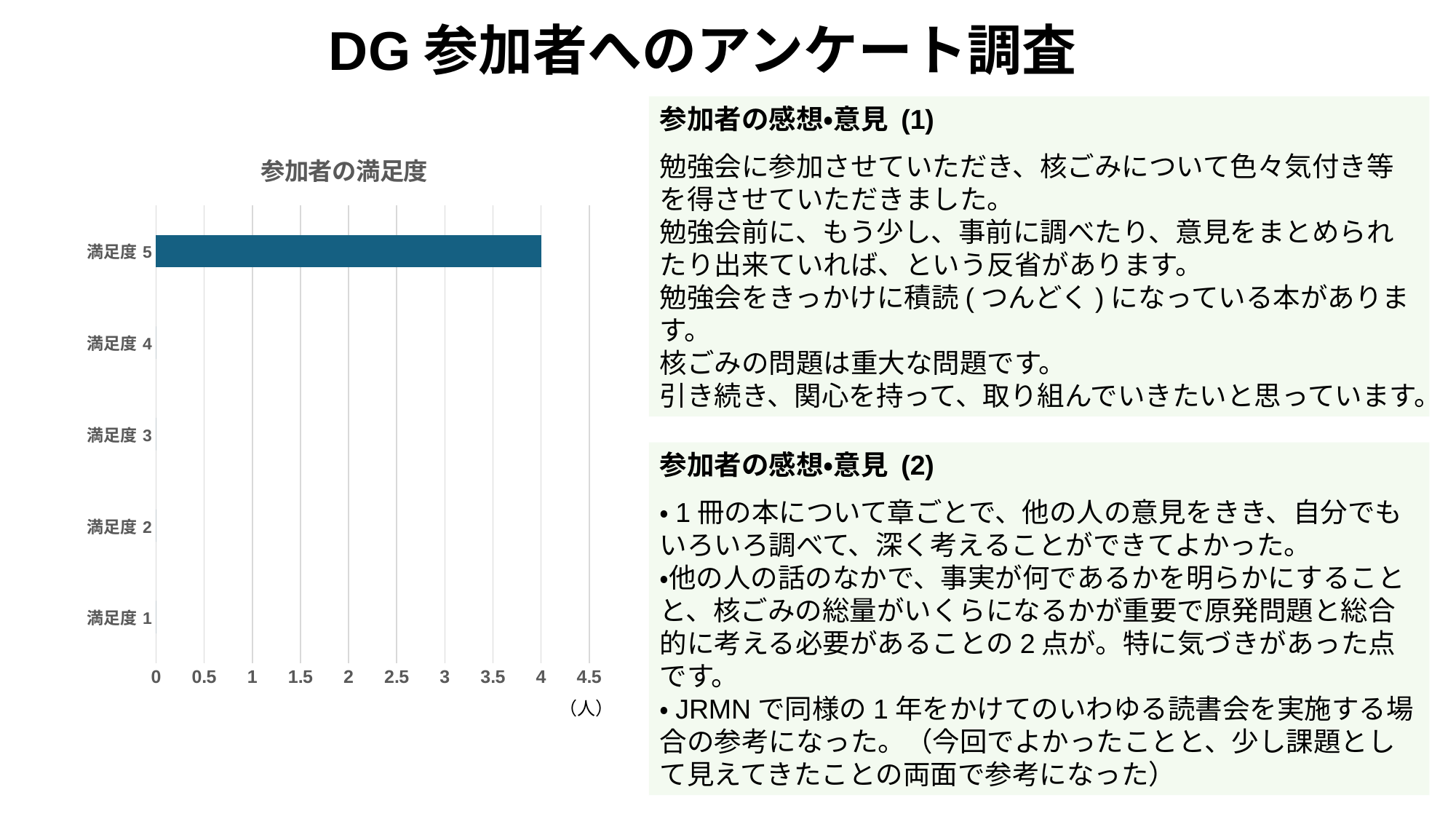

DG参加者へのアンケート調査
参加者の感想・意見 (1)

勉強会に参加させていただき、核ごみについて色々気付き等を得させていただきました。
勉強会前に、もう少し、事前に調べたり、意見をまとめられたり出来ていれば、という反省があります。
勉強会をきっかけに積読(つんどく)になっている本があります。
核ごみの問題は重大な問題です。
引き続き、関心を持って、取り組んでいきたいと思っています。

### Chart: 参加者の満足度

| Category |  |
|---|---|
| 満足度1 | 0.0 |
| 満足度2 | 0.0 |
| 満足度3 | 0.0 |
| 満足度4 | 0.0 |
| 満足度5 | 4.0 |
参加者の感想・意見 (2)

・1冊の本について章ごとで、他の人の意見をきき、自分でもいろいろ調べて、深く考えることができてよかった。
・他の人の話のなかで、事実が何であるかを明らかにすることと、核ごみの総量がいくらになるかが重要で原発問題と総合的に考える必要があることの2点が。特に気づきがあった点です。
・JRMNで同様の1年をかけてのいわゆる読書会を実施する場合の参考になった。（今回でよかったことと、少し課題として見えてきたことの両面で参考になった）
（人）